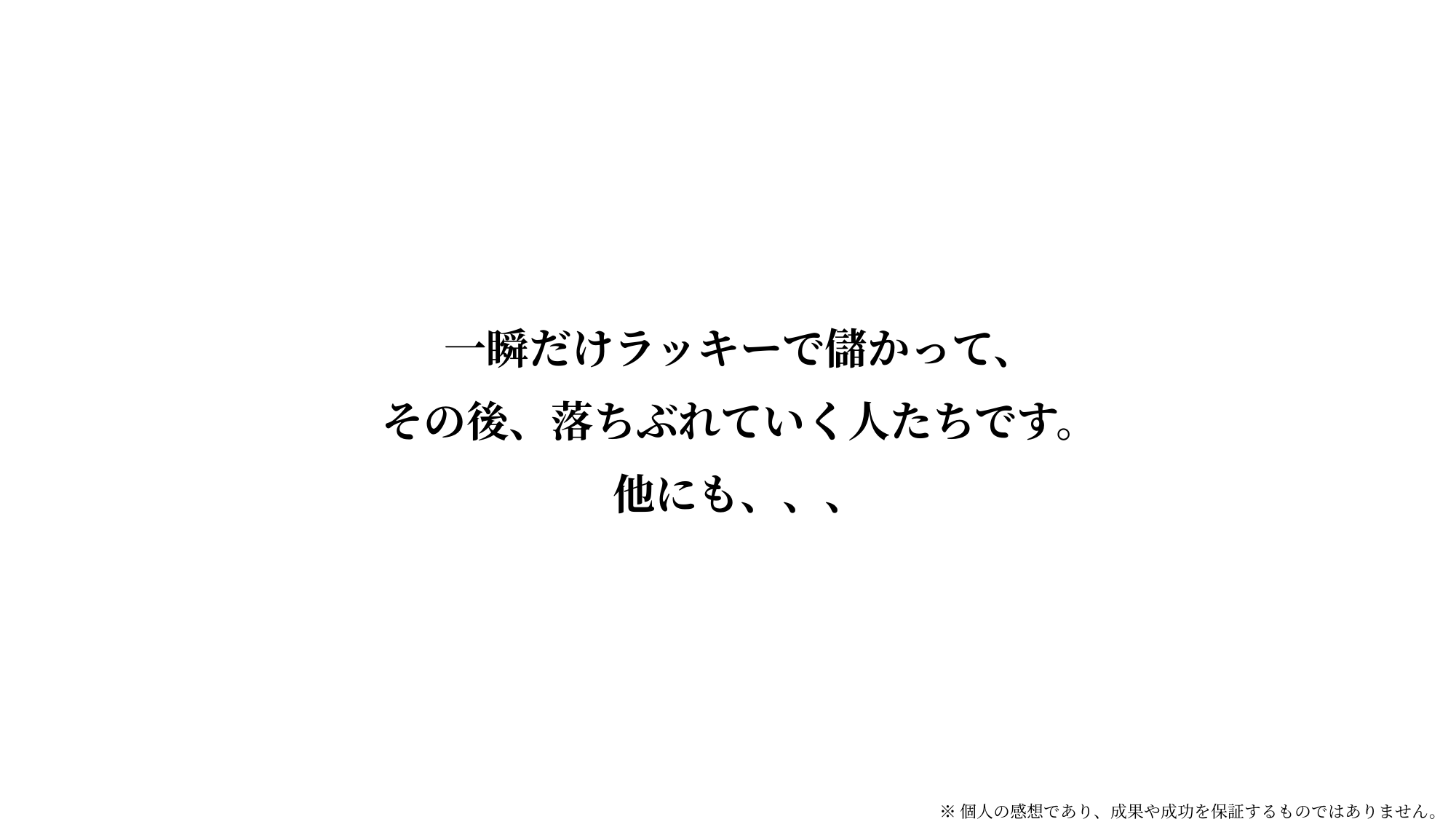

一瞬だけラッキーで儲かって、
その後、落ちぶれていく人たちです。
他にも、、、
※個人の感想であり、成果や成功を保証するものではありません。